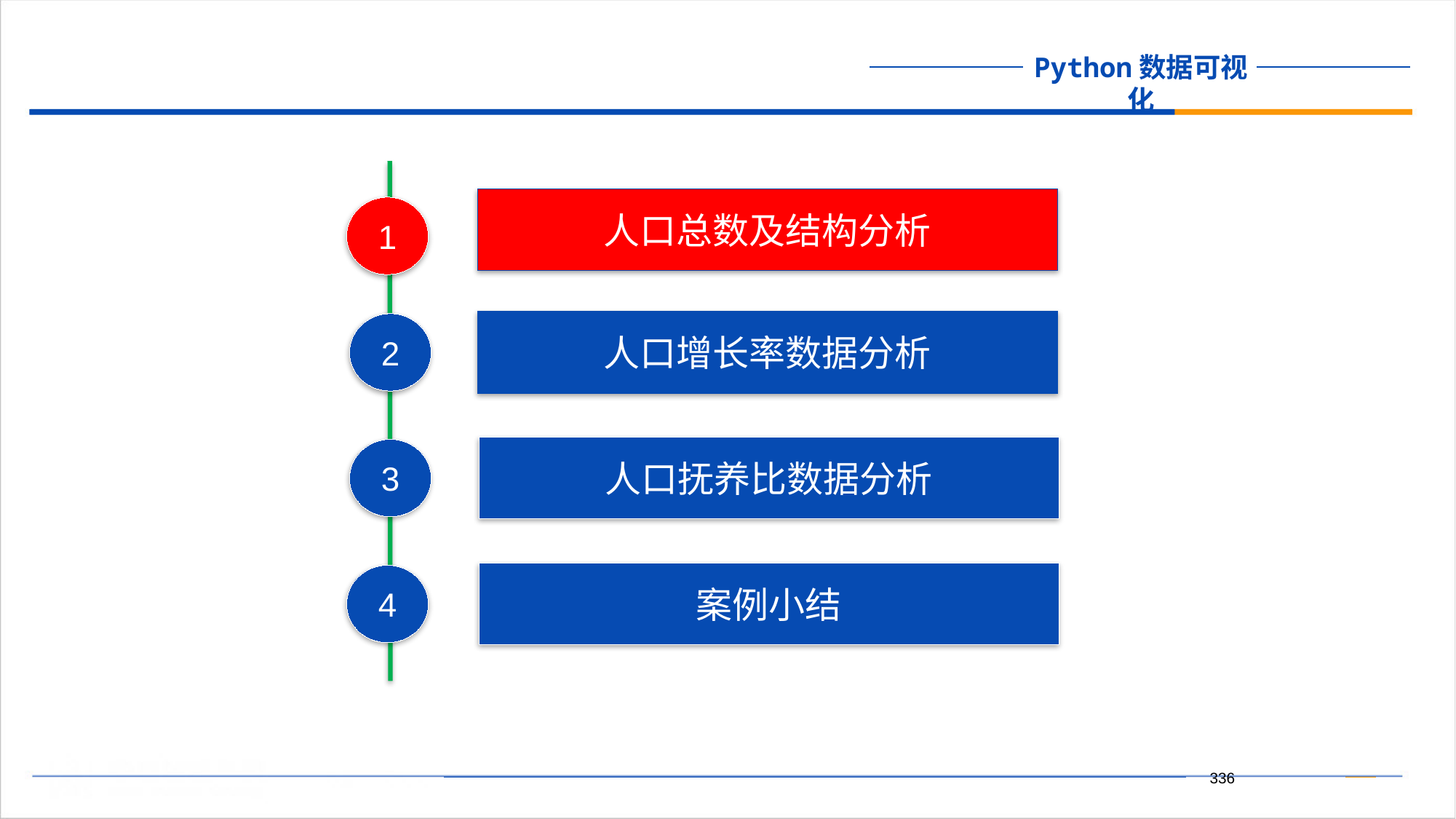

人口总数及结构分析
1
人口增长率数据分析
2
人口抚养比数据分析
3
案例小结
4